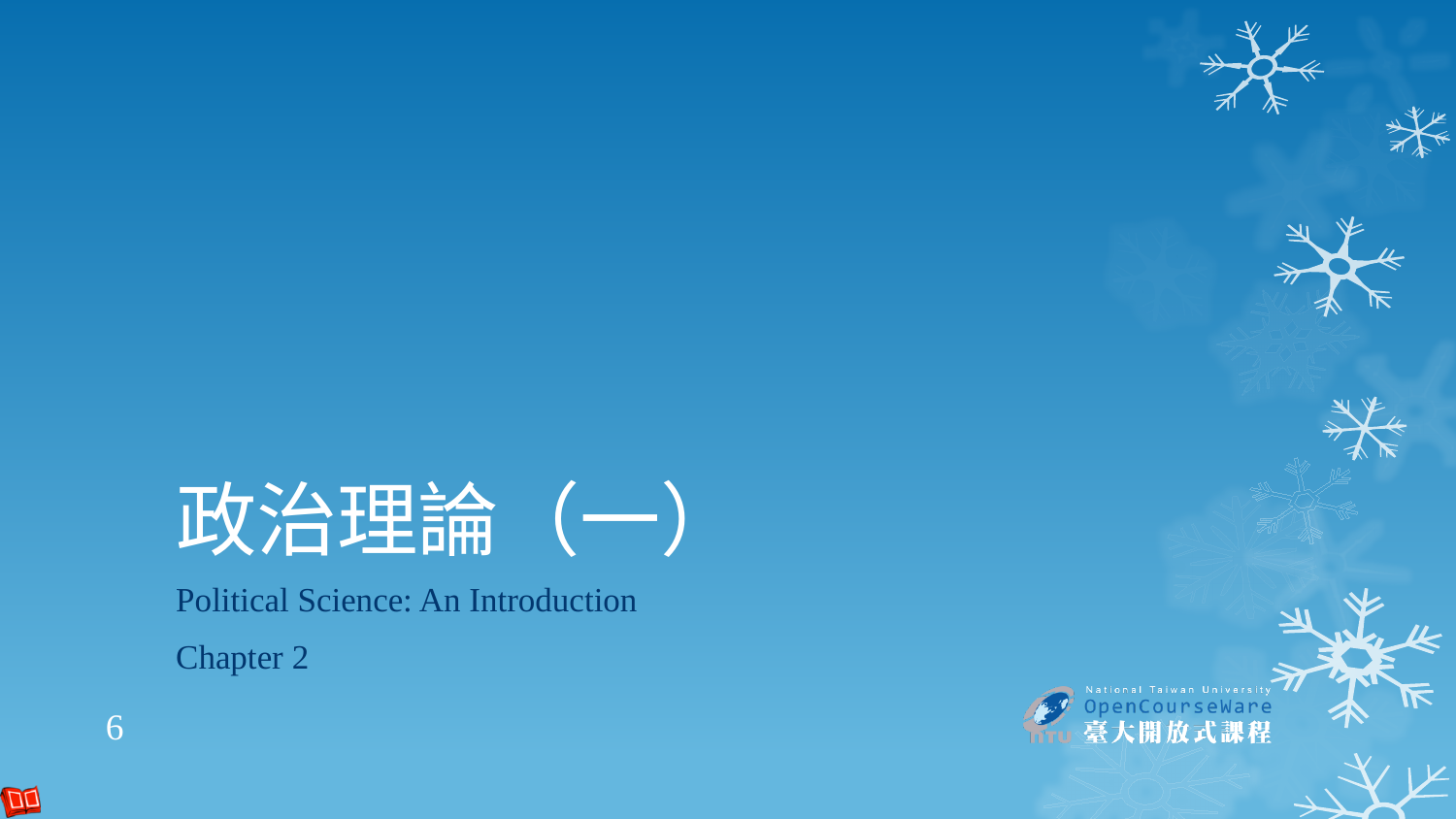

政治理論（一）
Political Science: An Introduction
Chapter 2
6